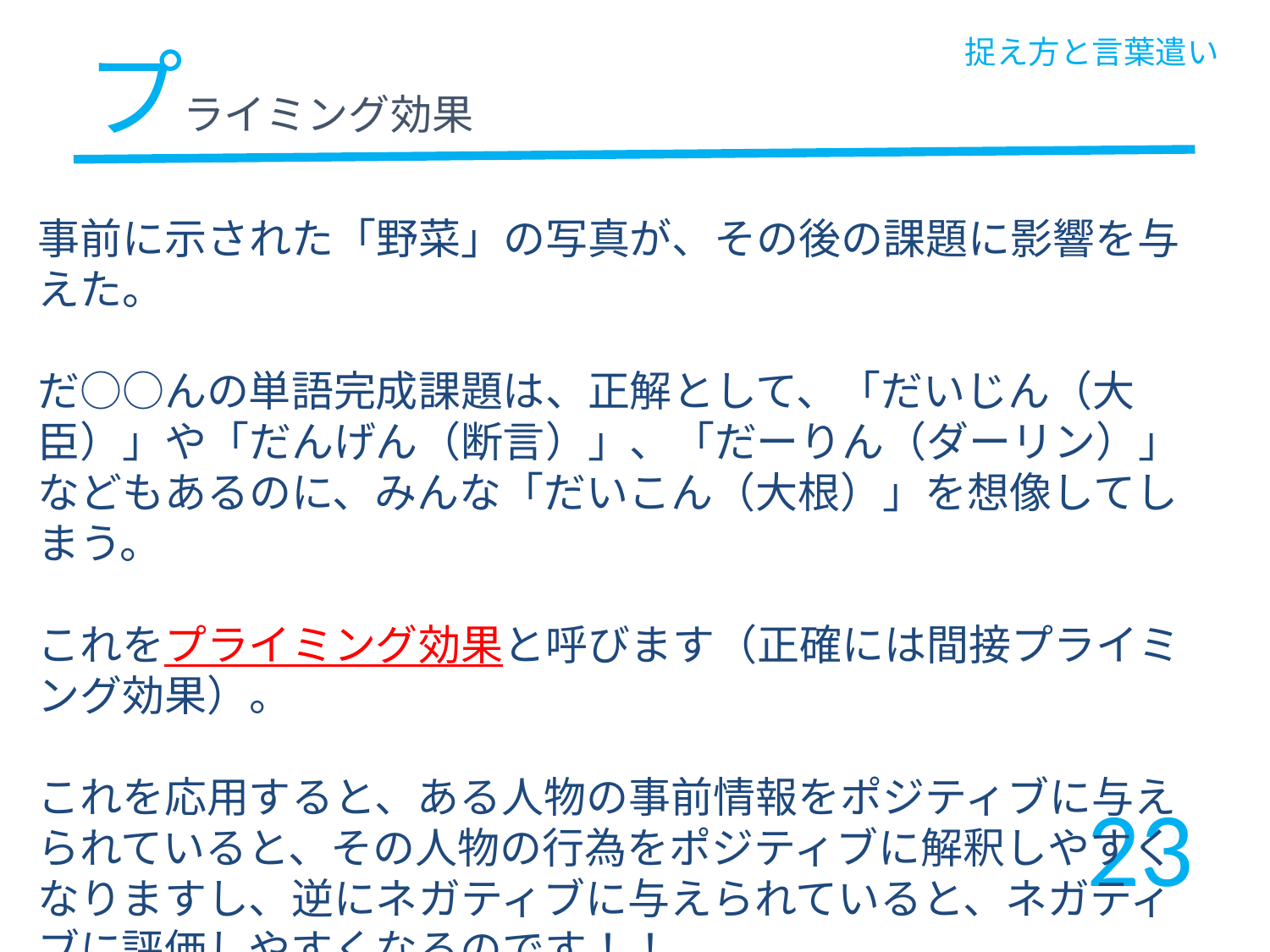

捉え方と言葉遣い
# プライミング効果
事前に示された「野菜」の写真が、その後の課題に影響を与えた。

だ○○んの単語完成課題は、正解として、「だいじん（大臣）」や「だんげん（断言）」、「だーりん（ダーリン）」などもあるのに、みんな「だいこん（大根）」を想像してしまう。

これをプライミング効果と呼びます（正確には間接プライミング効果）。

これを応用すると、ある人物の事前情報をポジティブに与えられていると、その人物の行為をポジティブに解釈しやすくなりますし、逆にネガティブに与えられていると、ネガティブに評価しやすくなるのです！！
23